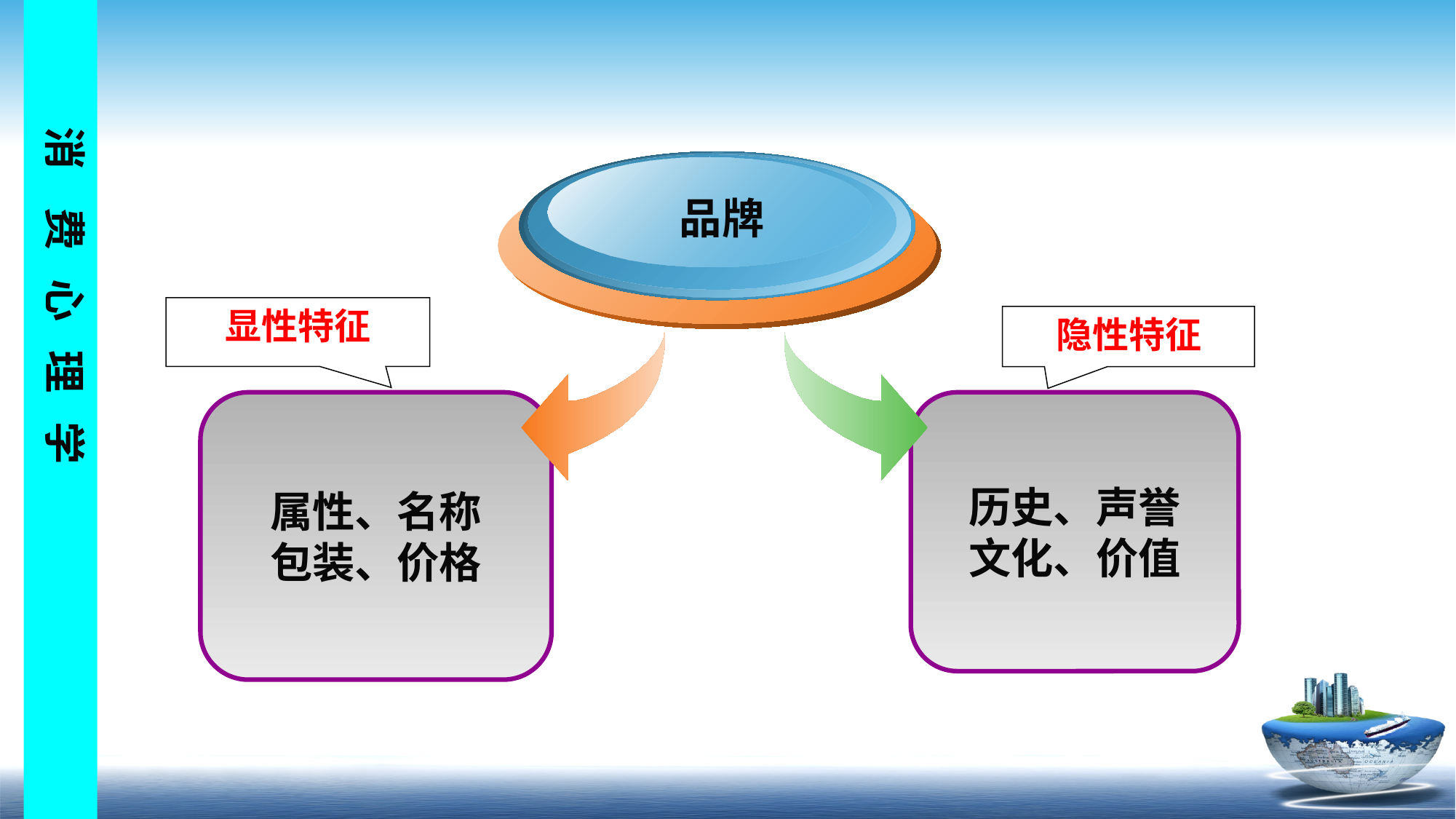

品牌
显性特征

属性、名称
包装、价格
隐性特征

历史、声誉
文化、价值